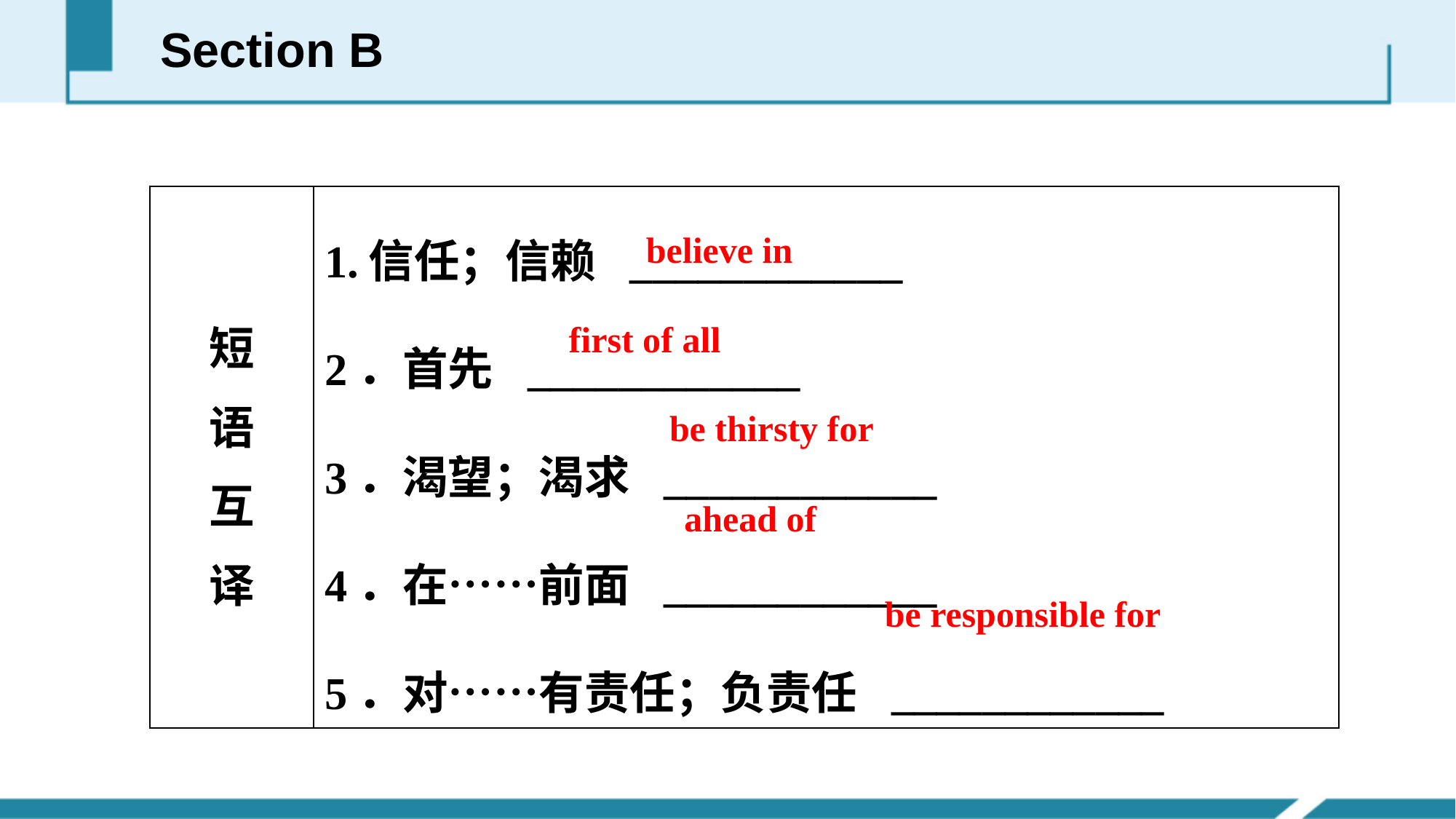

Section B
| 短 语 互 译 | 1.信任；信赖 \_\_\_\_\_\_\_\_\_\_\_\_ 2．首先 \_\_\_\_\_\_\_\_\_\_\_\_ 3．渴望；渴求 \_\_\_\_\_\_\_\_\_\_\_\_ 4．在……前面 \_\_\_\_\_\_\_\_\_\_\_\_ 5．对……有责任；负责任 \_\_\_\_\_\_\_\_\_\_\_\_ |
| --- | --- |
believe in
first of all

be thirsty for
ahead of
be responsible for